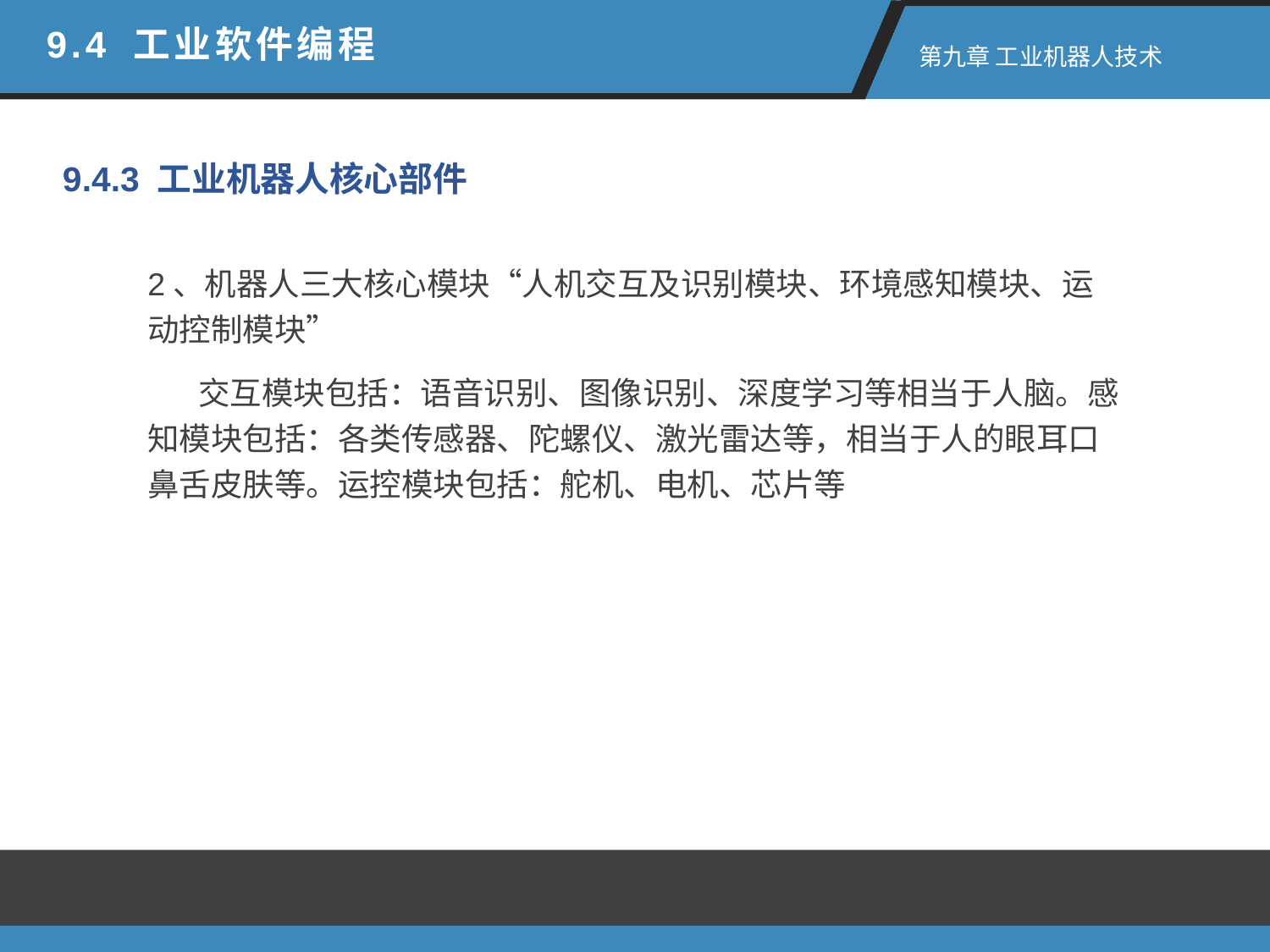

9.4 工业软件编程
第九章 工业机器人技术
9.4.3 工业机器人核心部件
2、机器人三大核心模块“人机交互及识别模块、环境感知模块、运动控制模块”
      交互模块包括：语音识别、图像识别、深度学习等相当于人脑。感知模块包括：各类传感器、陀螺仪、激光雷达等，相当于人的眼耳口鼻舌皮肤等。运控模块包括：舵机、电机、芯片等